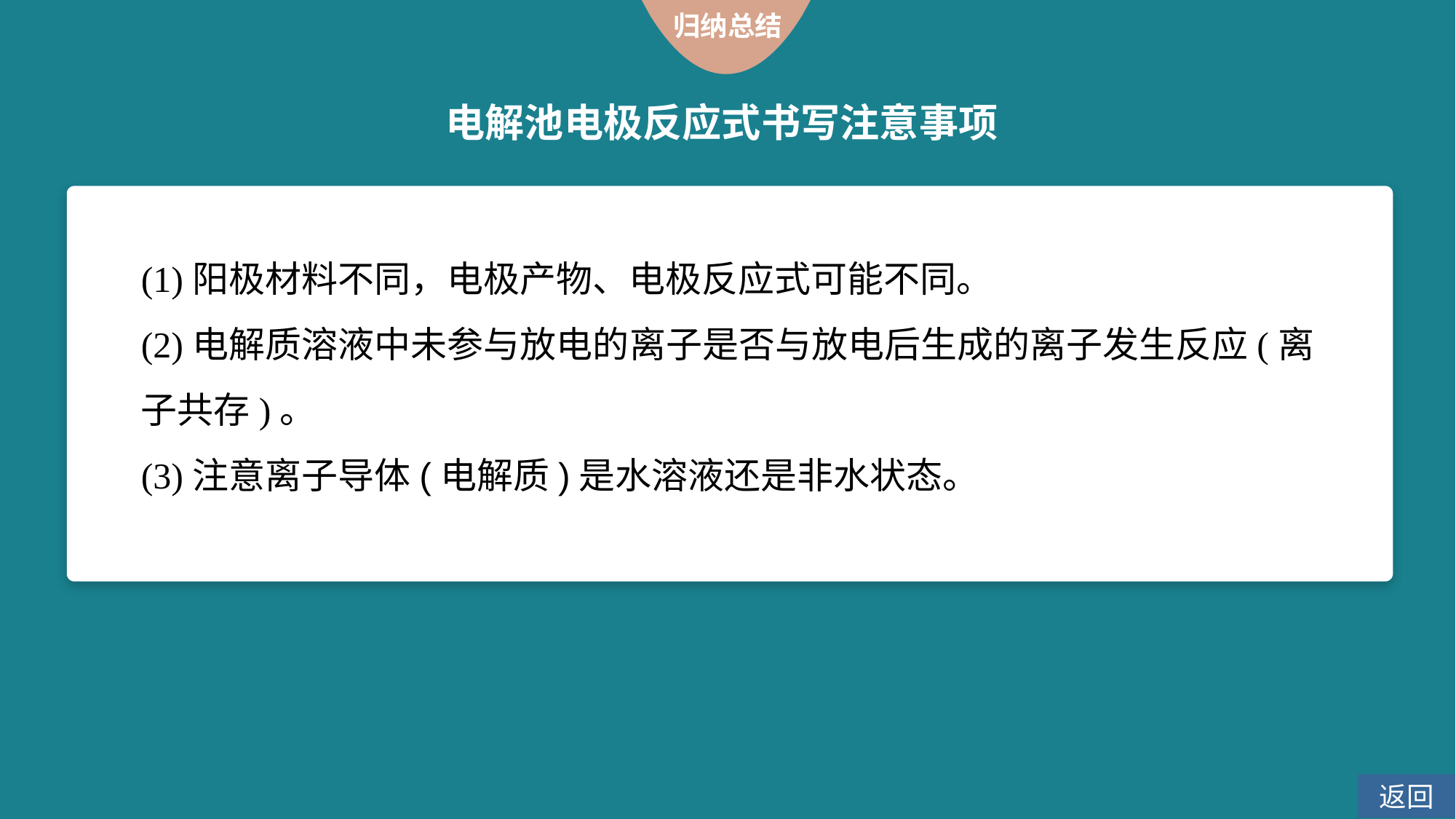

归纳总结
电解池电极反应式书写注意事项

(1)阳极材料不同，电极产物、电极反应式可能不同。
(2)电解质溶液中未参与放电的离子是否与放电后生成的离子发生反应(离子共存)。
(3)注意离子导体(电解质)是水溶液还是非水状态。
返回